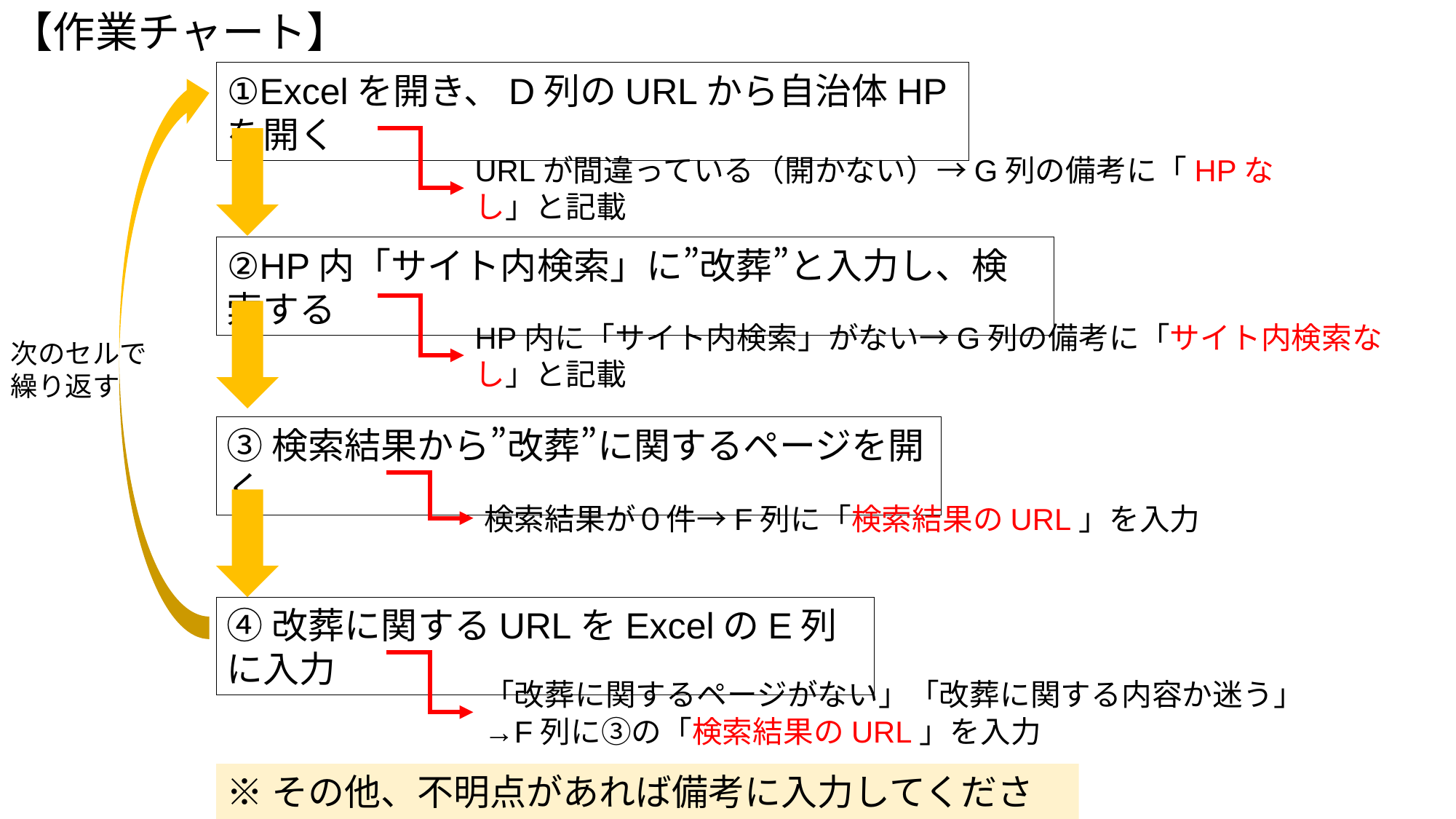

【作業チャート】
①Excelを開き、D列のURLから自治体HPを開く

URLが間違っている（開かない）→G列の備考に「HPなし」と記載
②HP内「サイト内検索」に”改葬”と入力し、検索する

HP内に「サイト内検索」がない→G列の備考に「サイト内検索なし」と記載
次のセルで
繰り返す
③検索結果から”改葬”に関するページを開く

検索結果が０件→F列に「検索結果のURL」を入力
④改葬に関するURLをExcelのE列に入力
「改葬に関するページがない」「改葬に関する内容か迷う」
→F列に③の「検索結果のURL」を入力
※その他、不明点があれば備考に入力してください